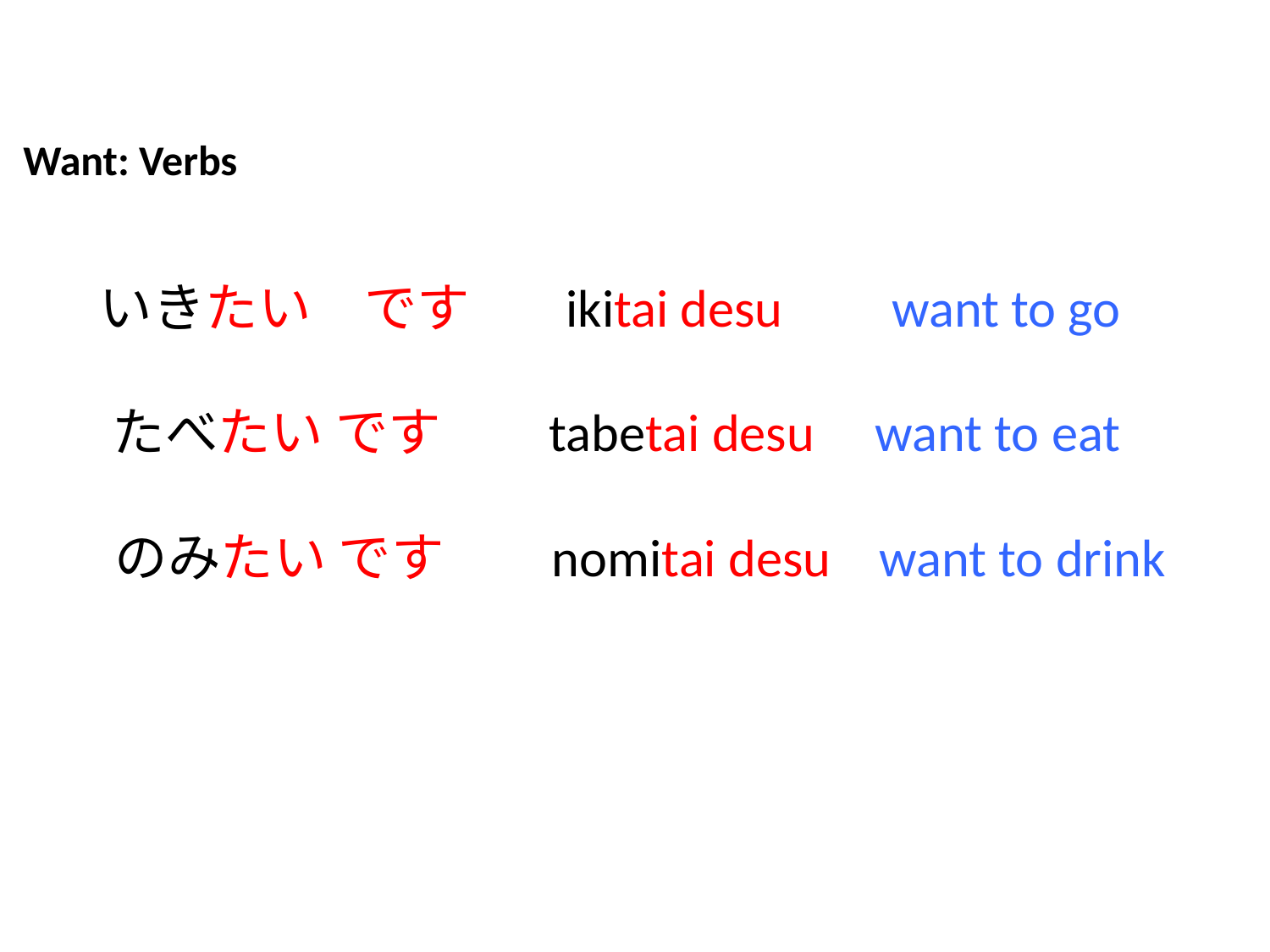

Want: Verbs
いきたい　です       ikitai desu         want to go
たべたい です        tabetai desu     want to eat
のみたい です        nomitai desu    want to drink